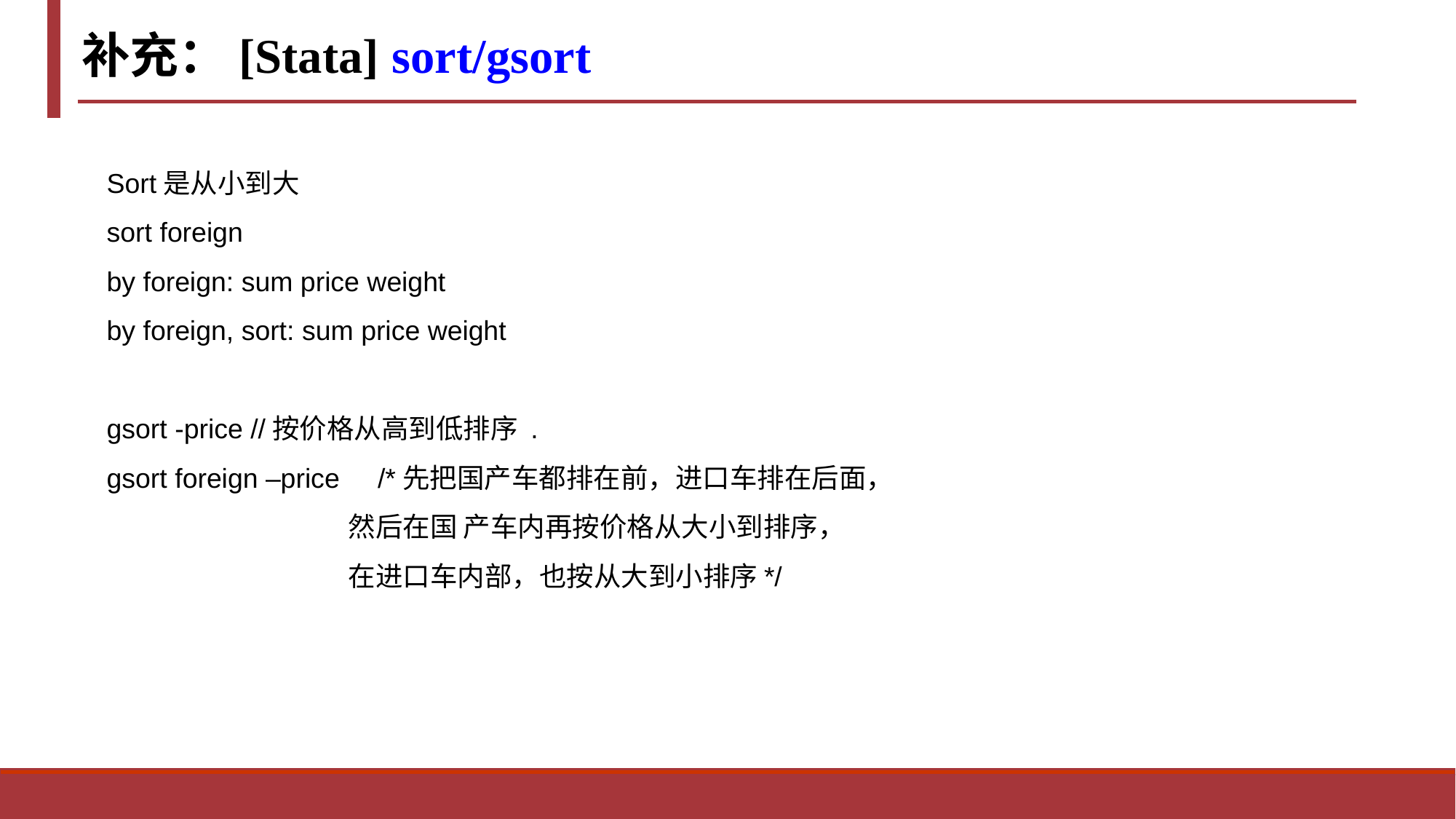

补充：[Stata] sort/gsort
Sort是从小到大
sort foreign
by foreign: sum price weight
by foreign, sort: sum price weight

gsort -price //按价格从高到低排序 .
gsort foreign –price     /*先把国产车都排在前，进口车排在后面，
                                      然后在国 产车内再按价格从大小到排序，
                                      在进口车内部，也按从大到小排序*/